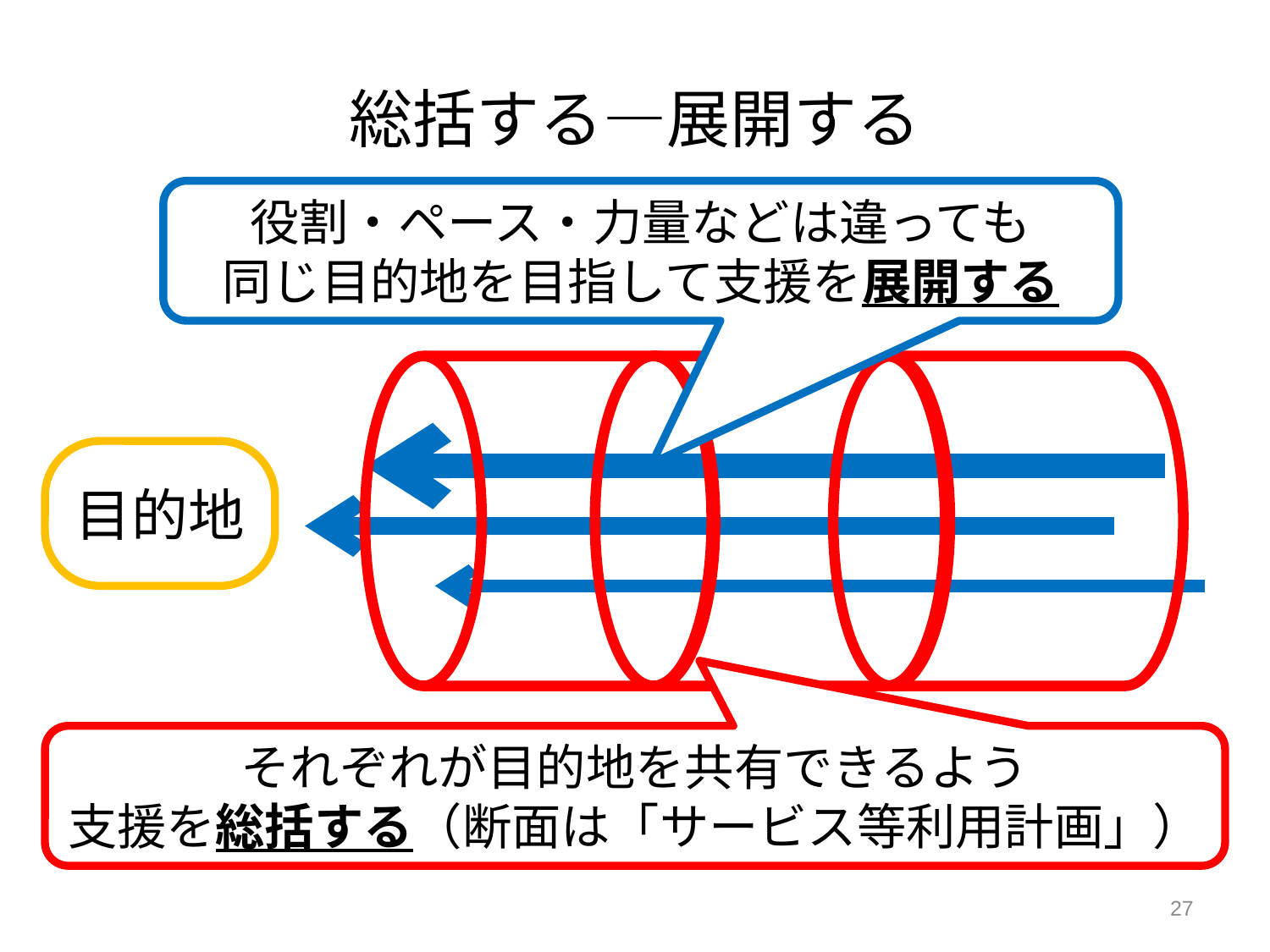

# 総括する―展開する
役割・ペース・力量などは違っても
同じ目的地を目指して支援を展開する

目的地
それぞれが目的地を共有できるよう
支援を総括する（断面は「サービス等利用計画」）
27